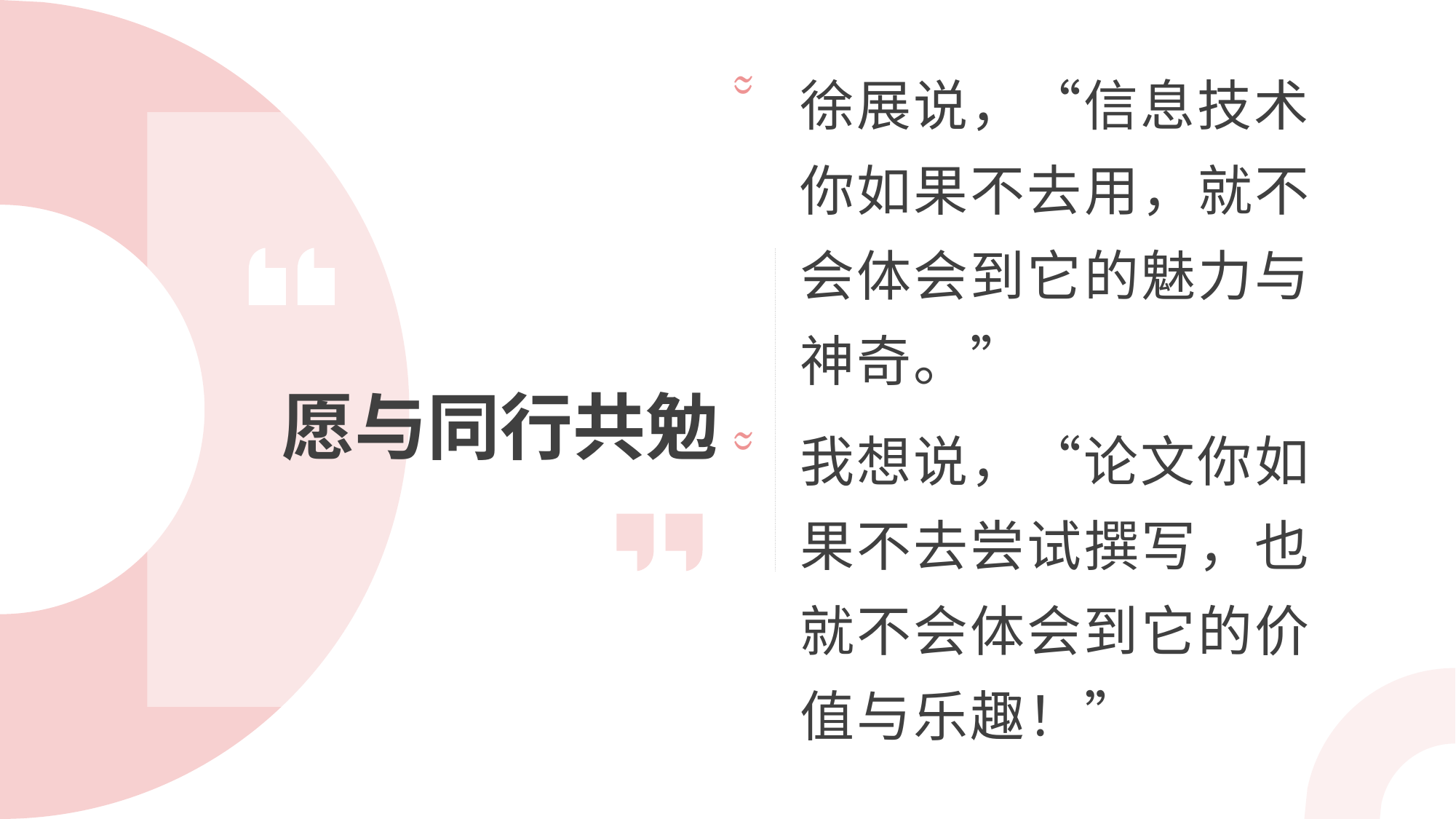

徐展说，“信息技术你如果不去用，就不会体会到它的魅力与神奇。”
我想说，“论文你如果不去尝试撰写，也就不会体会到它的价值与乐趣！”

  愿与同行共勉